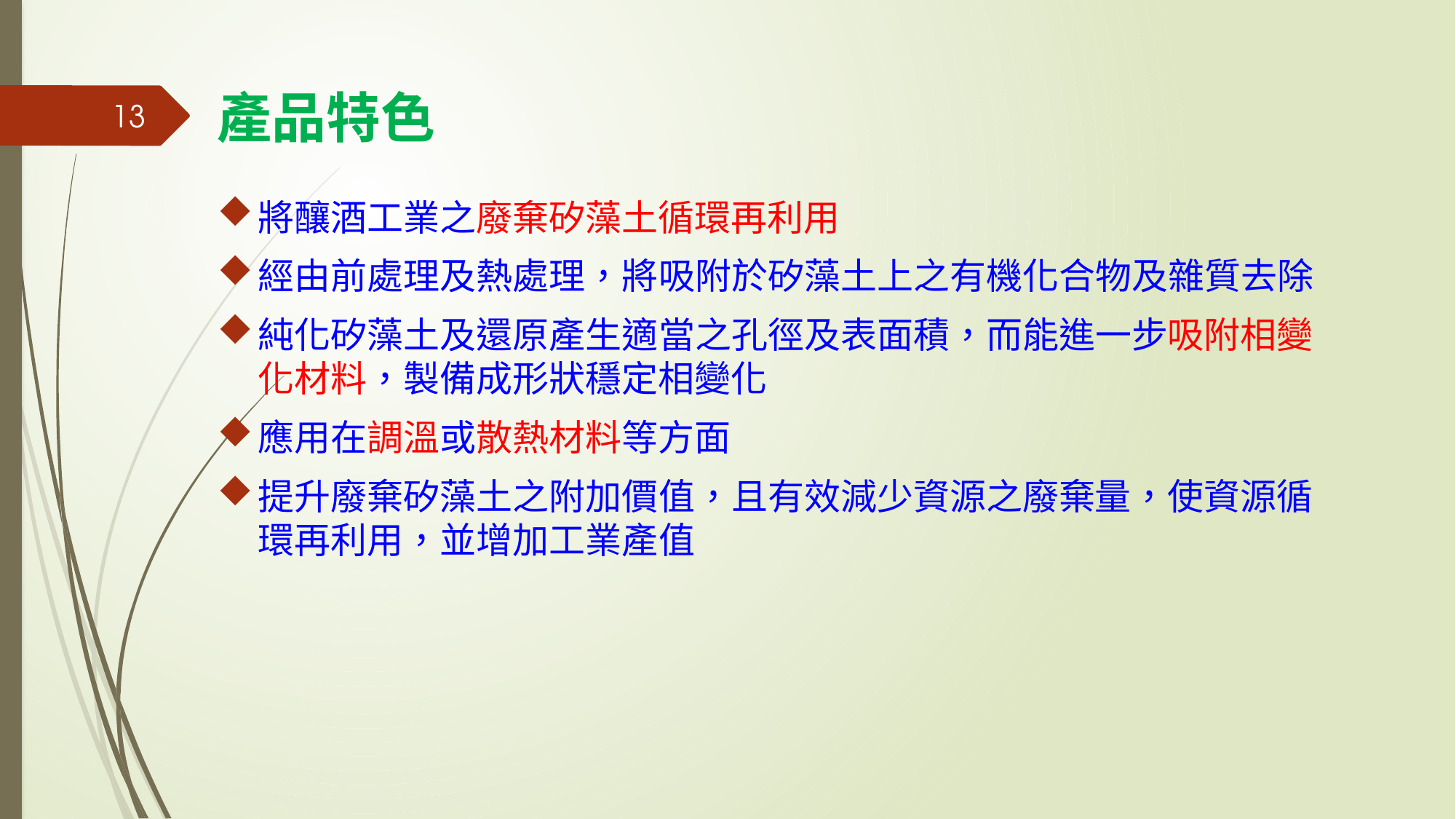

# 產品特色
13
將釀酒工業之廢棄矽藻土循環再利用
經由前處理及熱處理，將吸附於矽藻土上之有機化合物及雜質去除
純化矽藻土及還原產生適當之孔徑及表面積，而能進一步吸附相變化材料，製備成形狀穩定相變化
應用在調溫或散熱材料等方面
提升廢棄矽藻土之附加價值，且有效減少資源之廢棄量，使資源循環再利用，並增加工業產值